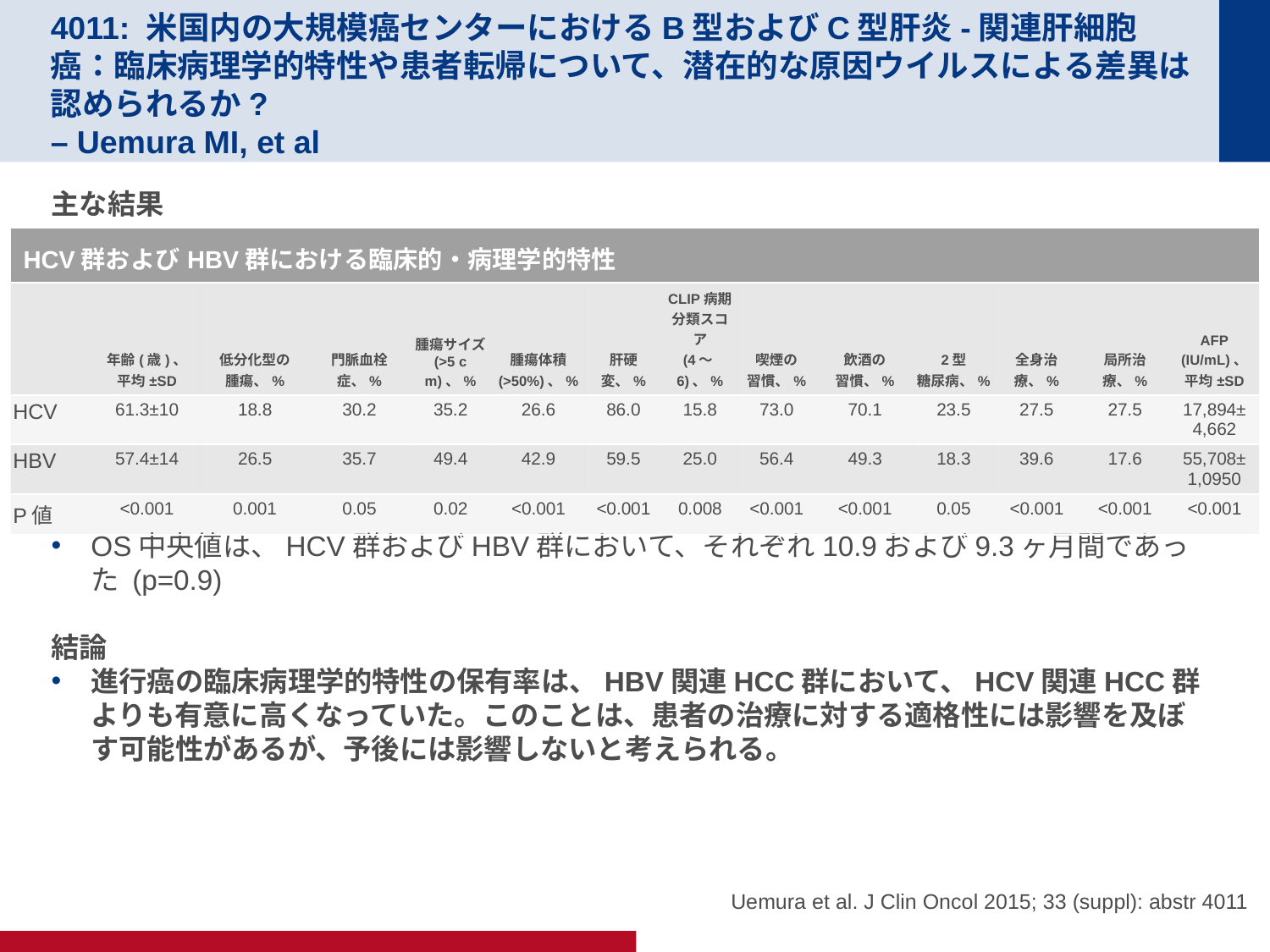

# 4011: 米国内の大規模癌センターにおけるB型およびC型肝炎-関連肝細胞癌：臨床病理学的特性や患者転帰について、潜在的な原因ウイルスによる差異は認められるか? – Uemura MI, et al
主な結果

OS中央値は、HCV群およびHBV群において、それぞれ10.9および9.3ヶ月間であった (p=0.9)

結論
進行癌の臨床病理学的特性の保有率は、HBV関連HCC群において、HCV関連HCC群よりも有意に高くなっていた。このことは、患者の治療に対する適格性には影響を及ぼす可能性があるが、予後には影響しないと考えられる。
| HCV群およびHBV群における臨床的・病理学的特性 |  |  |  |  |  |  |  |  |  |  |  |  |  |
| --- | --- | --- | --- | --- | --- | --- | --- | --- | --- | --- | --- | --- | --- |
|  | 年齢(歳)、 平均±SD | 低分化型の 腫瘍、% | 門脈血栓症、% | 腫瘍サイズ (>5 cm)、% | 腫瘍体積 (>50%)、% | 肝硬変、% | CLIP病期分類スコア (4～6)、% | 喫煙の 習慣、% | 飲酒の 習慣、% | 2型 糖尿病、% | 全身治療、% | 局所治療、% | AFP (IU/mL)、 平均±SD |
| HCV | 61.3±10 | 18.8 | 30.2 | 35.2 | 26.6 | 86.0 | 15.8 | 73.0 | 70.1 | 23.5 | 27.5 | 27.5 | 17,894± 4,662 |
| HBV | 57.4±14 | 26.5 | 35.7 | 49.4 | 42.9 | 59.5 | 25.0 | 56.4 | 49.3 | 18.3 | 39.6 | 17.6 | 55,708± 1,0950 |
| P値 | <0.001 | 0.001 | 0.05 | 0.02 | <0.001 | <0.001 | 0.008 | <0.001 | <0.001 | 0.05 | <0.001 | <0.001 | <0.001 |
Uemura et al. J Clin Oncol 2015; 33 (suppl): abstr 4011